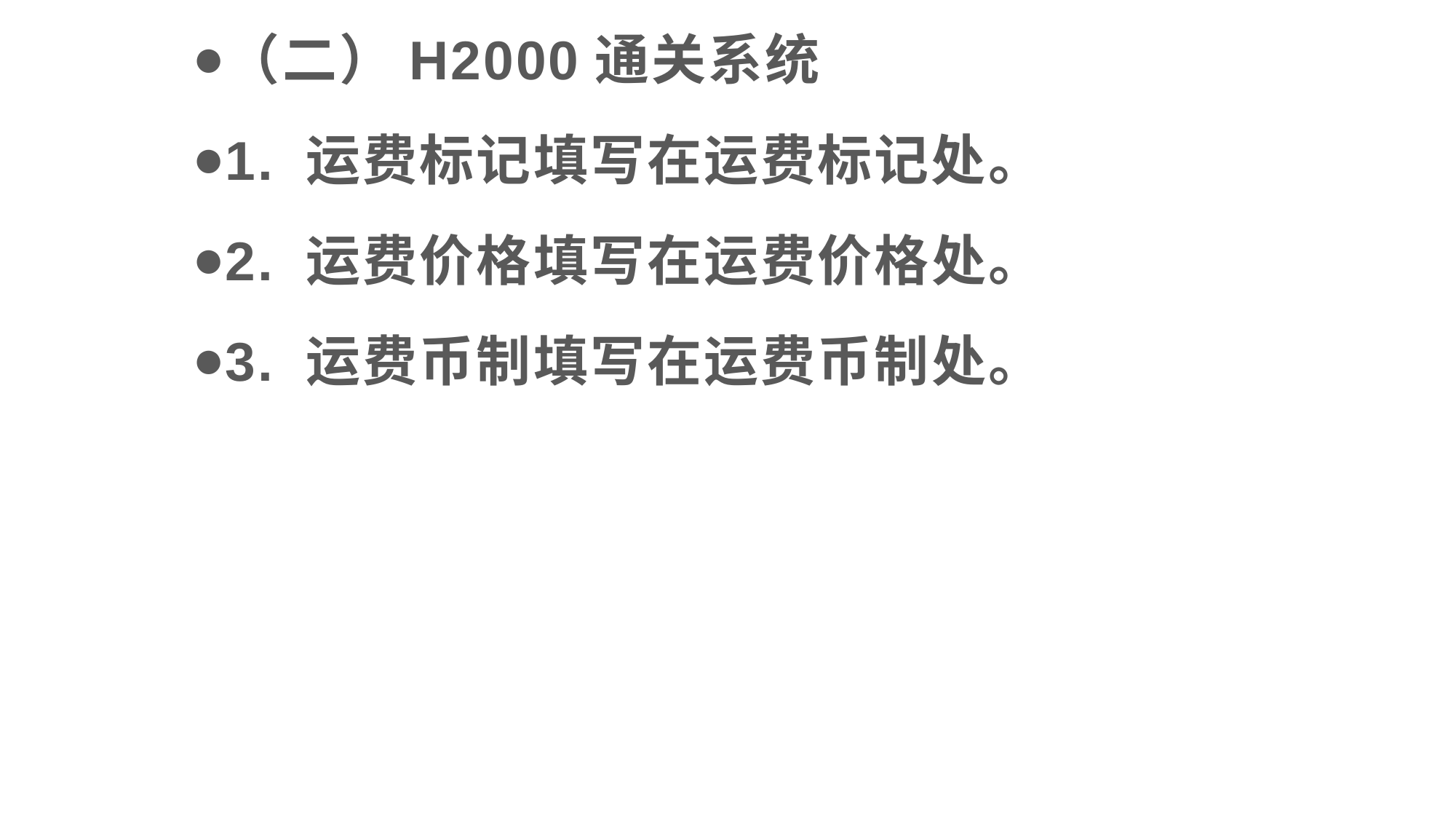

（二）H2000通关系统
1. 运费标记填写在运费标记处。
2. 运费价格填写在运费价格处。
3. 运费币制填写在运费币制处。